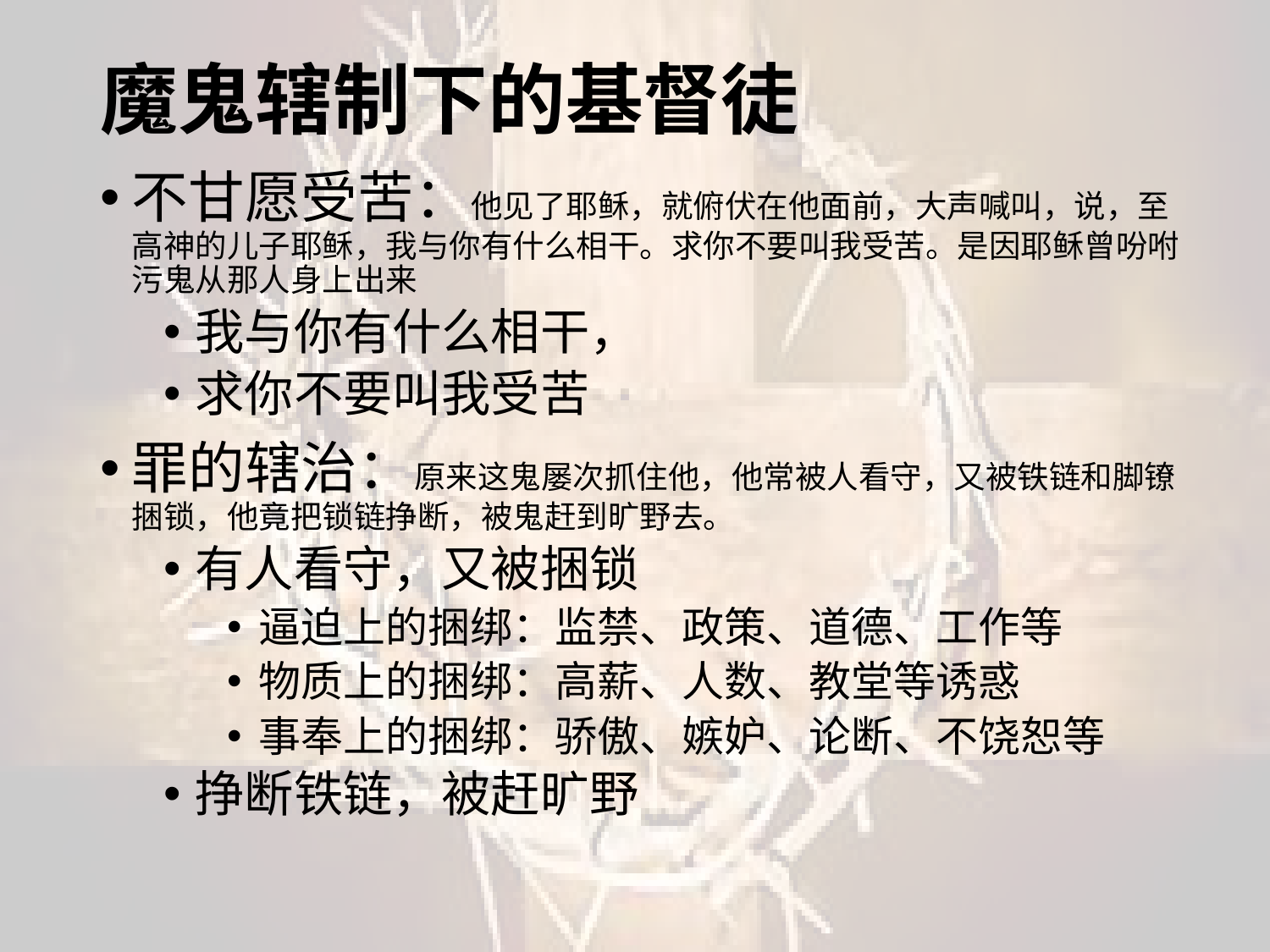

# 魔鬼辖制下的基督徒
不甘愿受苦：他见了耶稣，就俯伏在他面前，大声喊叫，说，至高神的儿子耶稣，我与你有什么相干。求你不要叫我受苦。是因耶稣曾吩咐污鬼从那人身上出来
我与你有什么相干，
求你不要叫我受苦
罪的辖治：原来这鬼屡次抓住他，他常被人看守，又被铁链和脚镣捆锁，他竟把锁链挣断，被鬼赶到旷野去。
有人看守，又被捆锁
逼迫上的捆绑：监禁、政策、道德、工作等
物质上的捆绑：高薪、人数、教堂等诱惑
事奉上的捆绑：骄傲、嫉妒、论断、不饶恕等
挣断铁链，被赶旷野